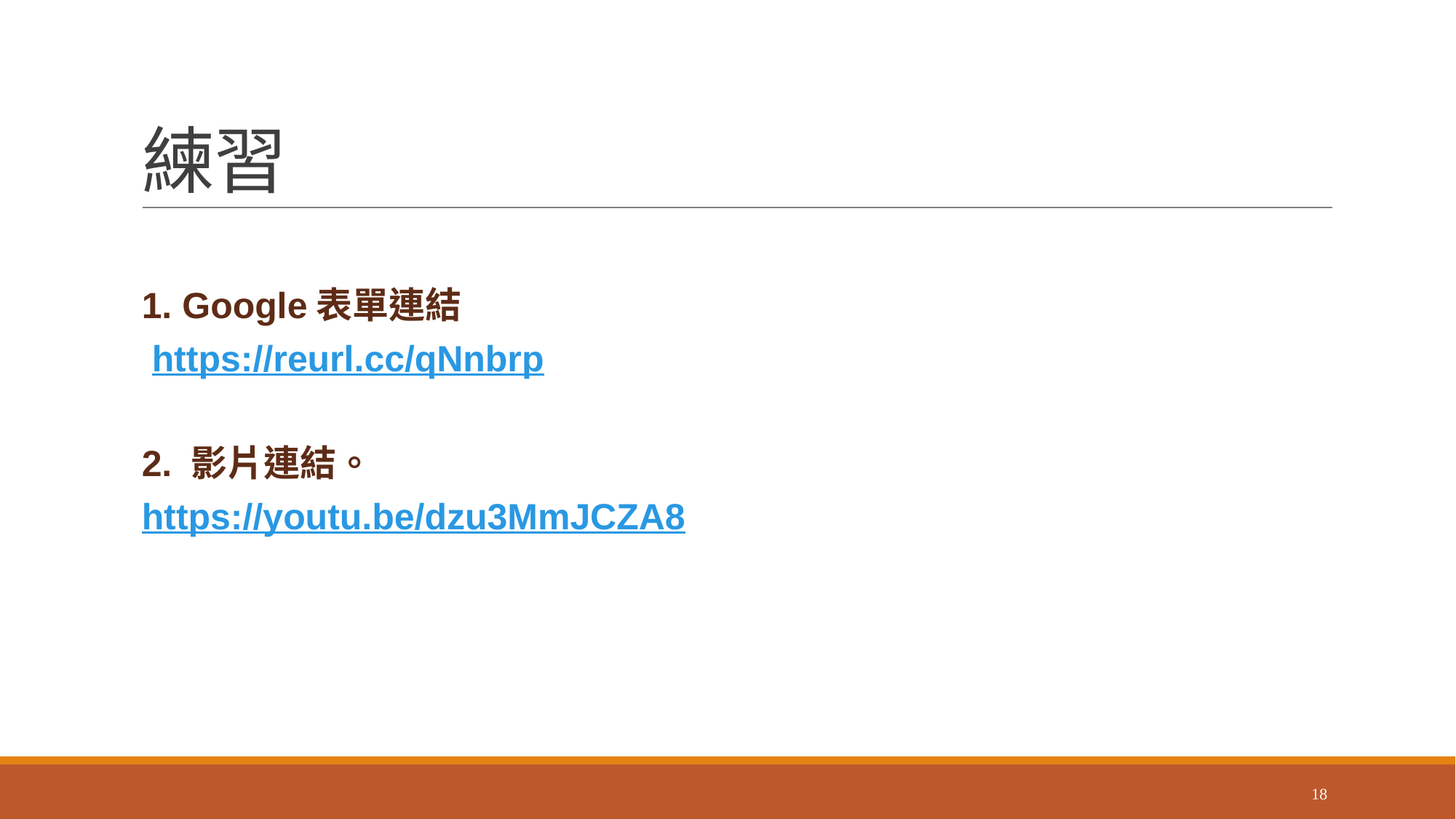

# 練習
1. Google表單連結
 https://reurl.cc/qNnbrp

2. 影片連結。
https://youtu.be/dzu3MmJCZA8

18